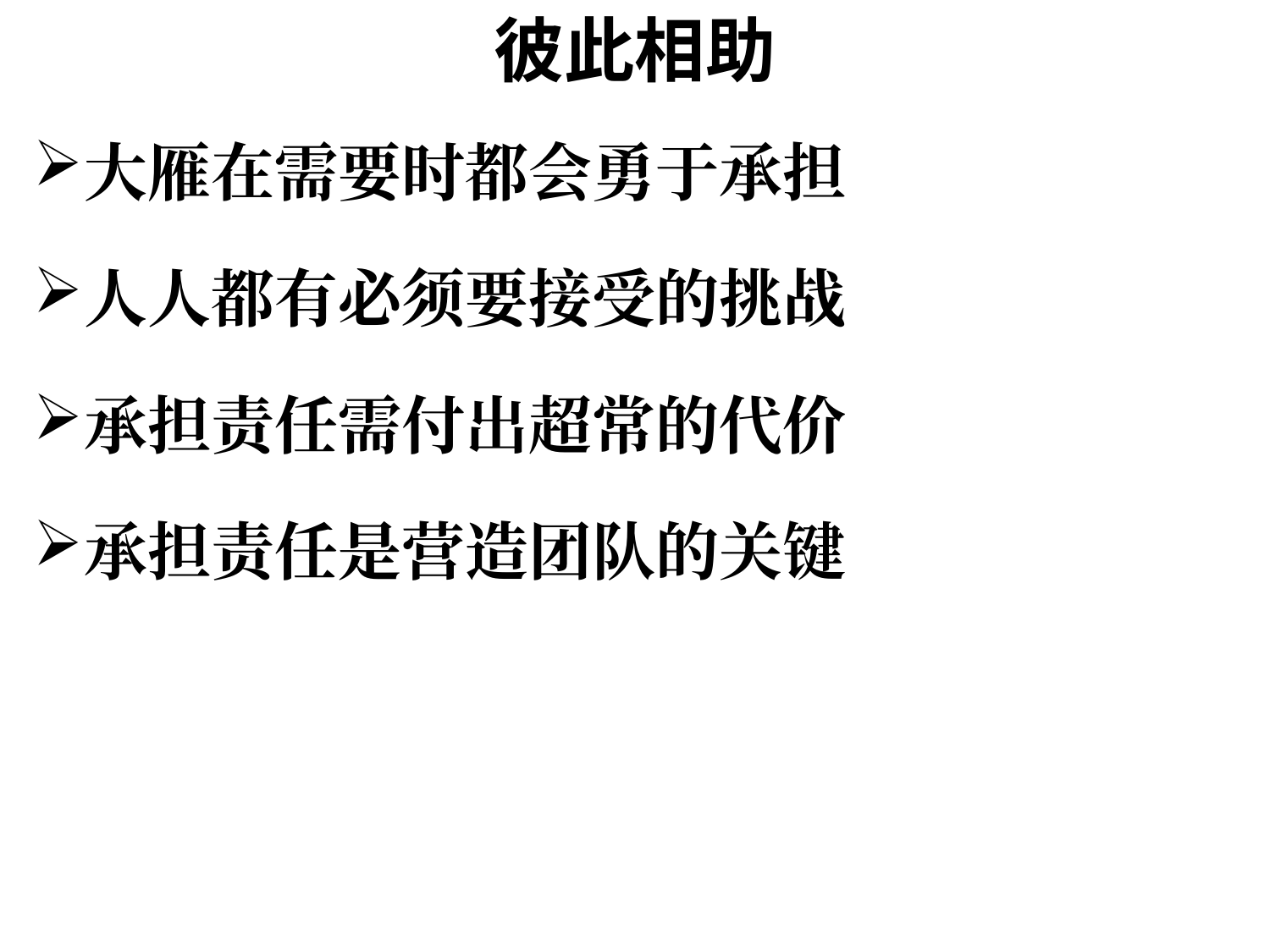

# 彼此相助
大雁在需要时都会勇于承担

人人都有必须要接受的挑战

承担责任需付出超常的代价

承担责任是营造团队的关键